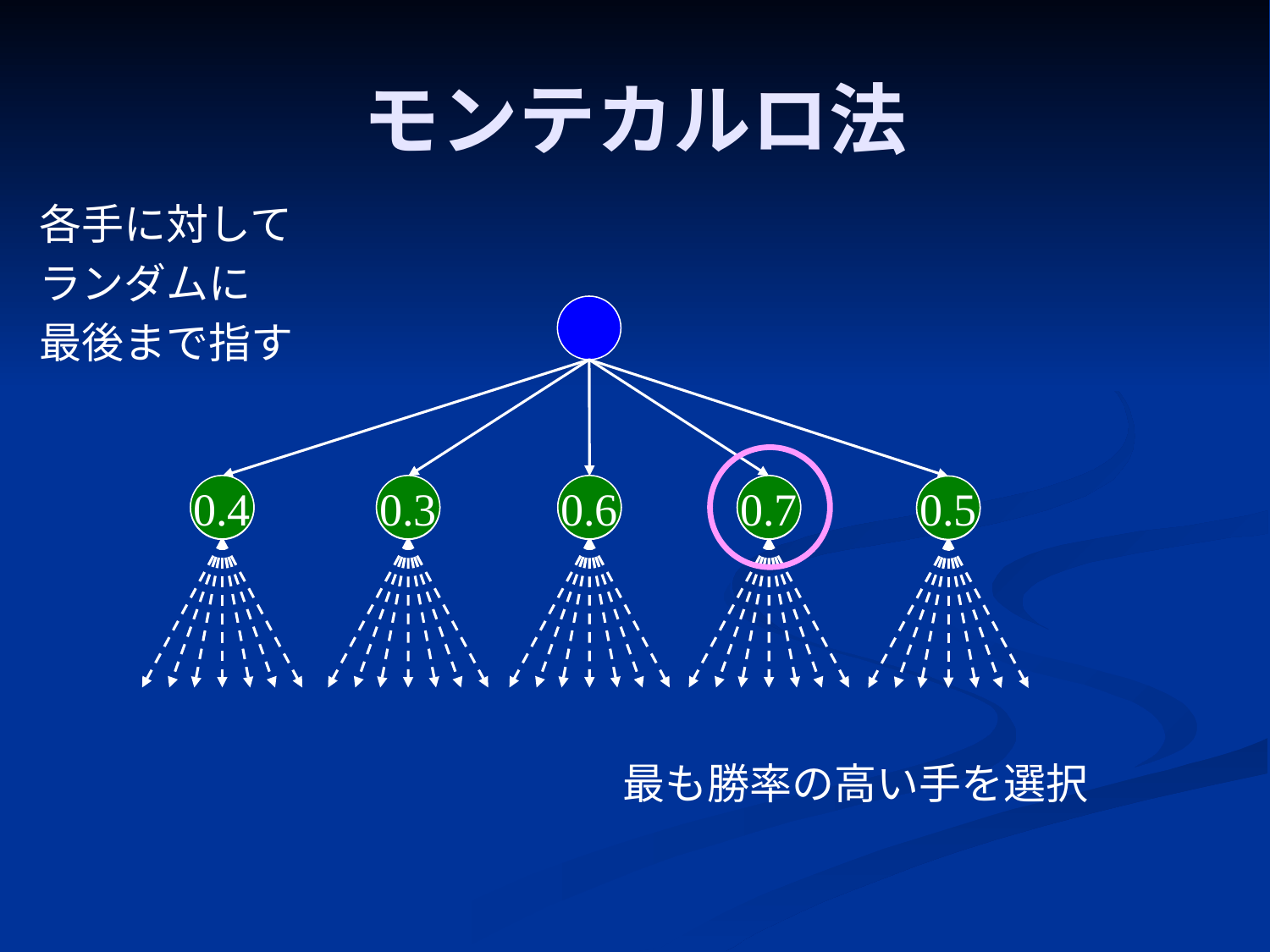

# モンテカルロ法
各手に対して
ランダムに
最後まで指す

0.4
0.3
0.6
0.7
0.5

最も勝率の高い手を選択